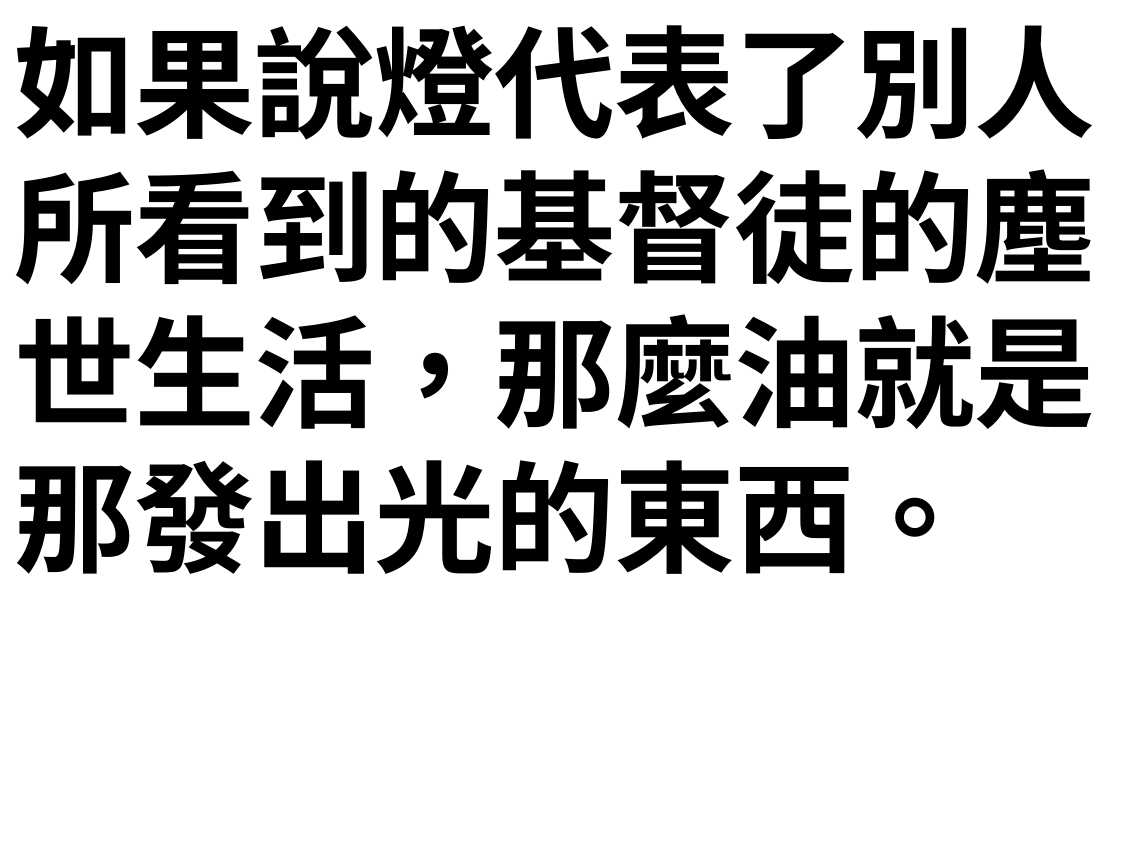

如果說燈代表了別人所看到的基督徒的塵世生活，那麼油就是那發出光的東西。